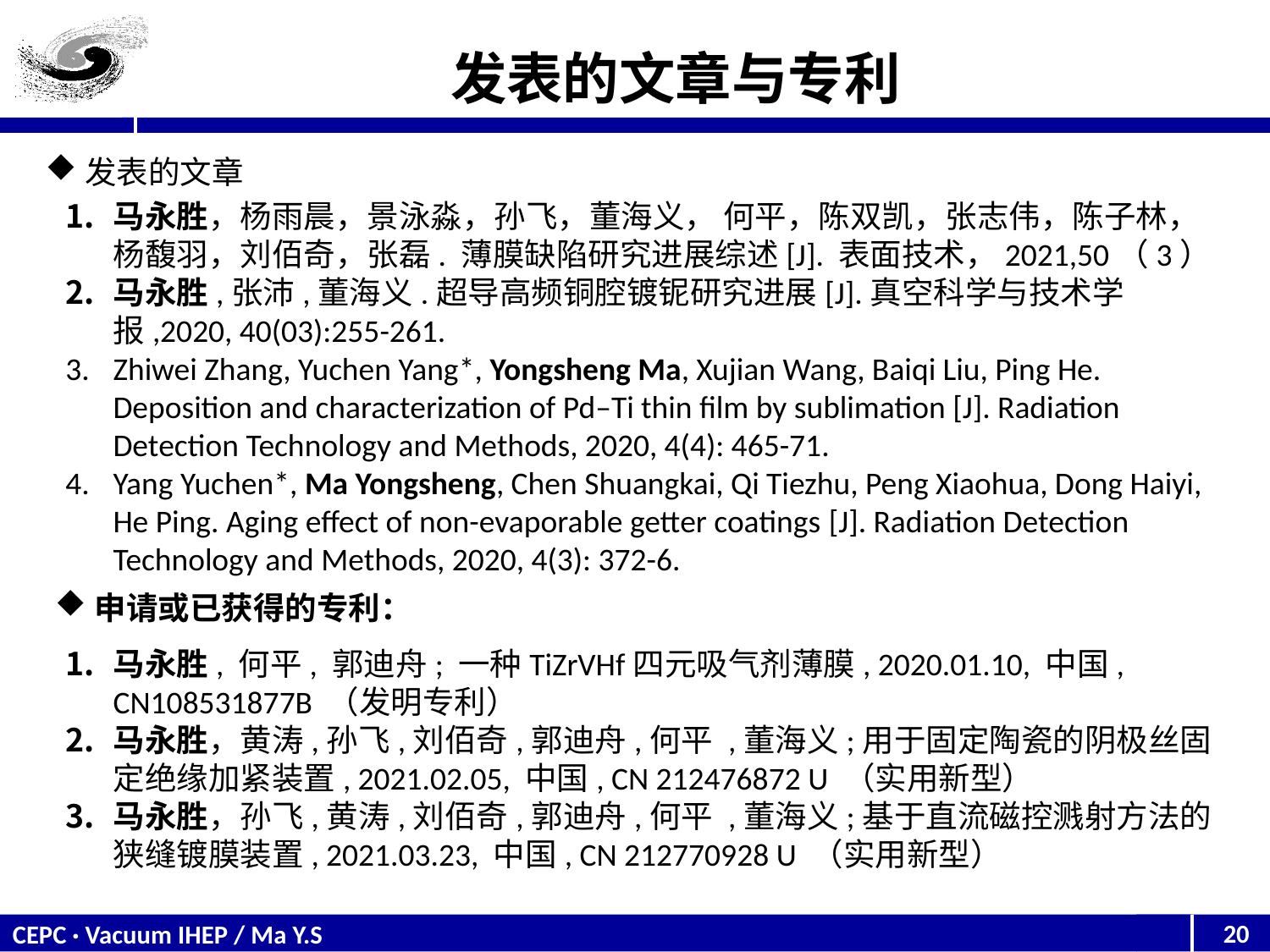

# 发表的文章与专利
发表的文章
马永胜，杨雨晨，景泳淼，孙飞，董海义， 何平，陈双凯，张志伟，陈子林， 杨馥羽，刘佰奇，张磊. 薄膜缺陷研究进展综述[J]. 表面技术，2021,50（3）
马永胜,张沛,董海义.超导高频铜腔镀铌研究进展[J].真空科学与技术学报,2020, 40(03):255-261.
Zhiwei Zhang, Yuchen Yang*, Yongsheng Ma, Xujian Wang, Baiqi Liu, Ping He. Deposition and characterization of Pd–Ti thin film by sublimation [J]. Radiation Detection Technology and Methods, 2020, 4(4): 465-71.
Yang Yuchen*, Ma Yongsheng, Chen Shuangkai, Qi Tiezhu, Peng Xiaohua, Dong Haiyi, He Ping. Aging effect of non-evaporable getter coatings [J]. Radiation Detection Technology and Methods, 2020, 4(3): 372-6.
申请或已获得的专利：
马永胜, 何平, 郭迪舟; 一种TiZrVHf四元吸气剂薄膜, 2020.01.10, 中国, CN108531877B （发明专利）
马永胜，黄涛,孙飞,刘佰奇,郭迪舟,何平 ,董海义;用于固定陶瓷的阴极丝固定绝缘加紧装置, 2021.02.05, 中国, CN 212476872 U （实用新型）
马永胜，孙飞,黄涛,刘佰奇,郭迪舟,何平 ,董海义;基于直流磁控溅射方法的狭缝镀膜装置, 2021.03.23, 中国, CN 212770928 U （实用新型）